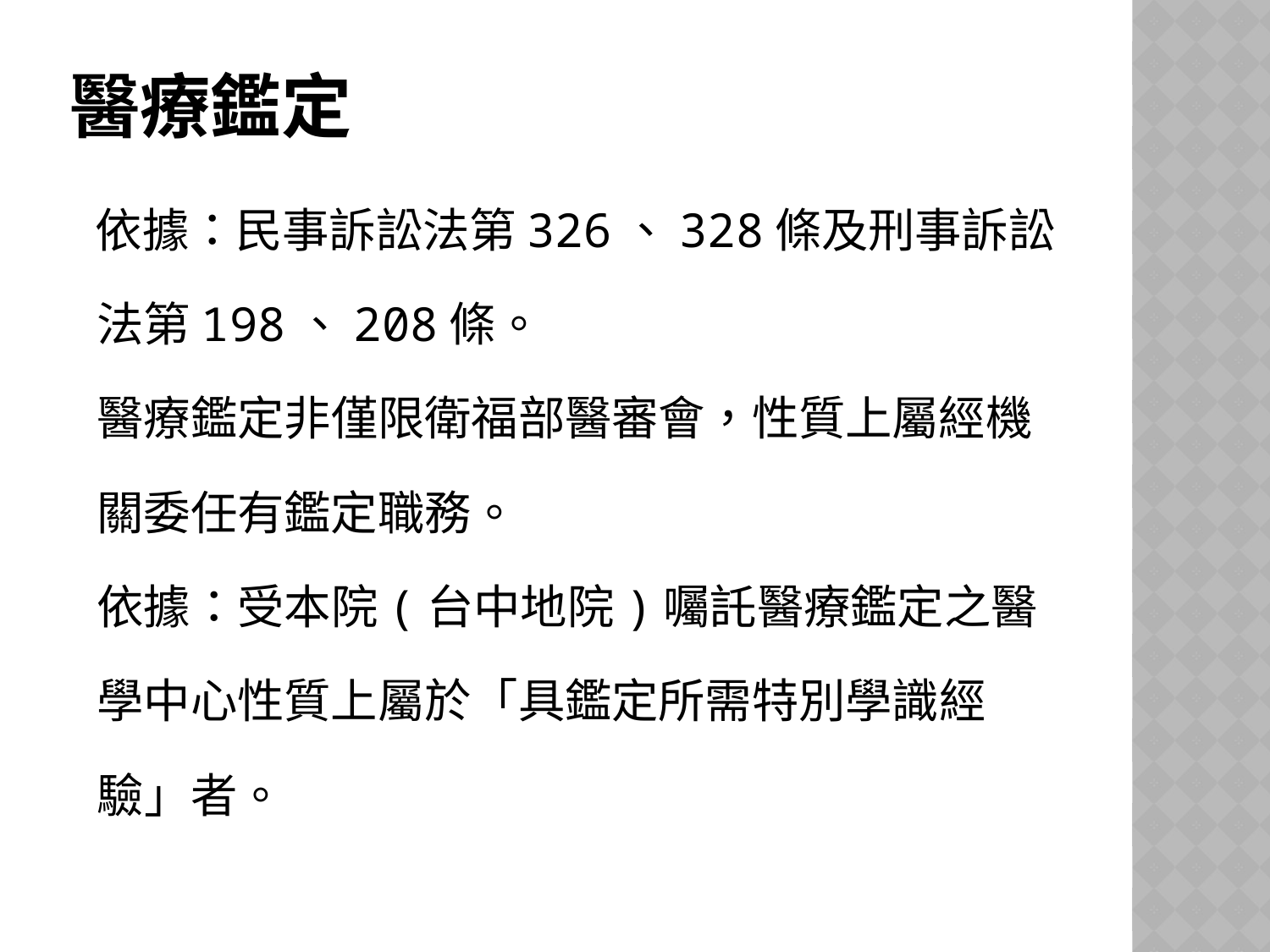

# 醫療鑑定
 依據：民事訴訟法第326、328條及刑事訴訟
 法第198、208條。
 醫療鑑定非僅限衛福部醫審會，性質上屬經機
 關委任有鑑定職務。
 依據：受本院(台中地院)囑託醫療鑑定之醫
 學中心性質上屬於「具鑑定所需特別學識經
 驗」者。